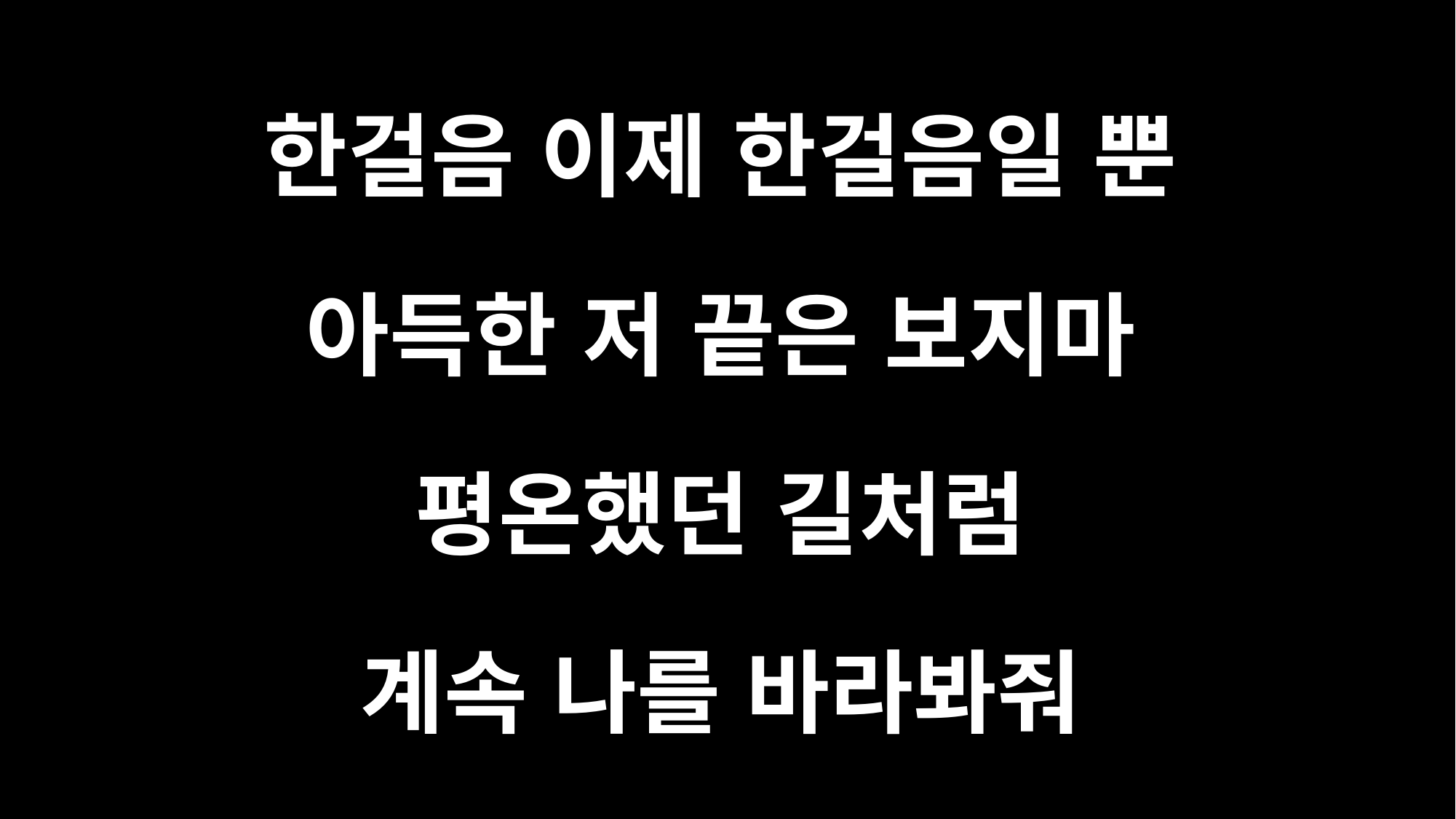

한걸음 이제 한걸음일 뿐
아득한 저 끝은 보지마
평온했던 길처럼
계속 나를 바라봐줘